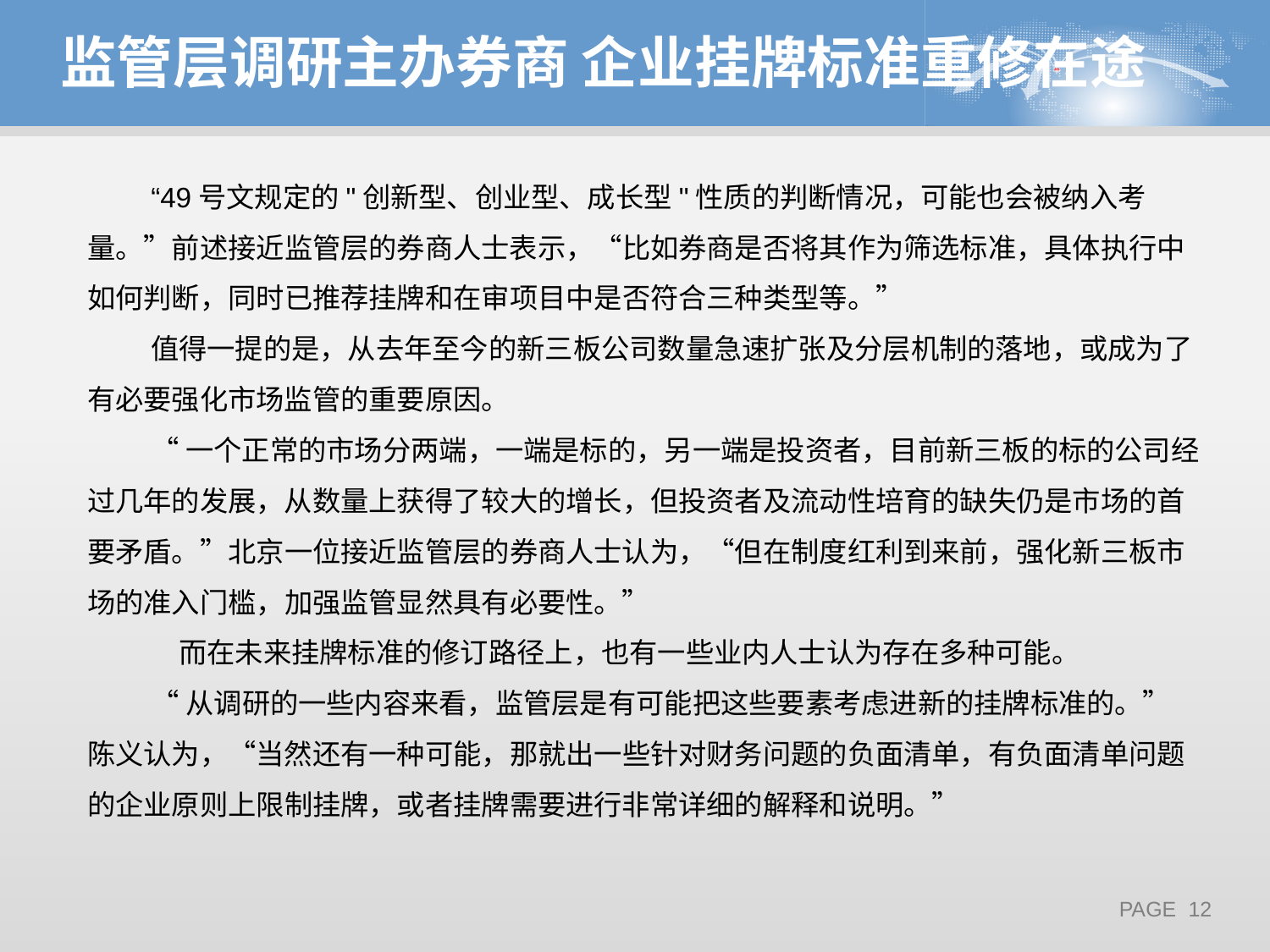

监管层调研主办券商 企业挂牌标准重修在途
“49号文规定的"创新型、创业型、成长型"性质的判断情况，可能也会被纳入考量。”前述接近监管层的券商人士表示，“比如券商是否将其作为筛选标准，具体执行中如何判断，同时已推荐挂牌和在审项目中是否符合三种类型等。”
值得一提的是，从去年至今的新三板公司数量急速扩张及分层机制的落地，或成为了有必要强化市场监管的重要原因。
“一个正常的市场分两端，一端是标的，另一端是投资者，目前新三板的标的公司经过几年的发展，从数量上获得了较大的增长，但投资者及流动性培育的缺失仍是市场的首要矛盾。”北京一位接近监管层的券商人士认为，“但在制度红利到来前，强化新三板市场的准入门槛，加强监管显然具有必要性。”
　而在未来挂牌标准的修订路径上，也有一些业内人士认为存在多种可能。
“从调研的一些内容来看，监管层是有可能把这些要素考虑进新的挂牌标准的。” 陈义认为，“当然还有一种可能，那就出一些针对财务问题的负面清单，有负面清单问题的企业原则上限制挂牌，或者挂牌需要进行非常详细的解释和说明。”